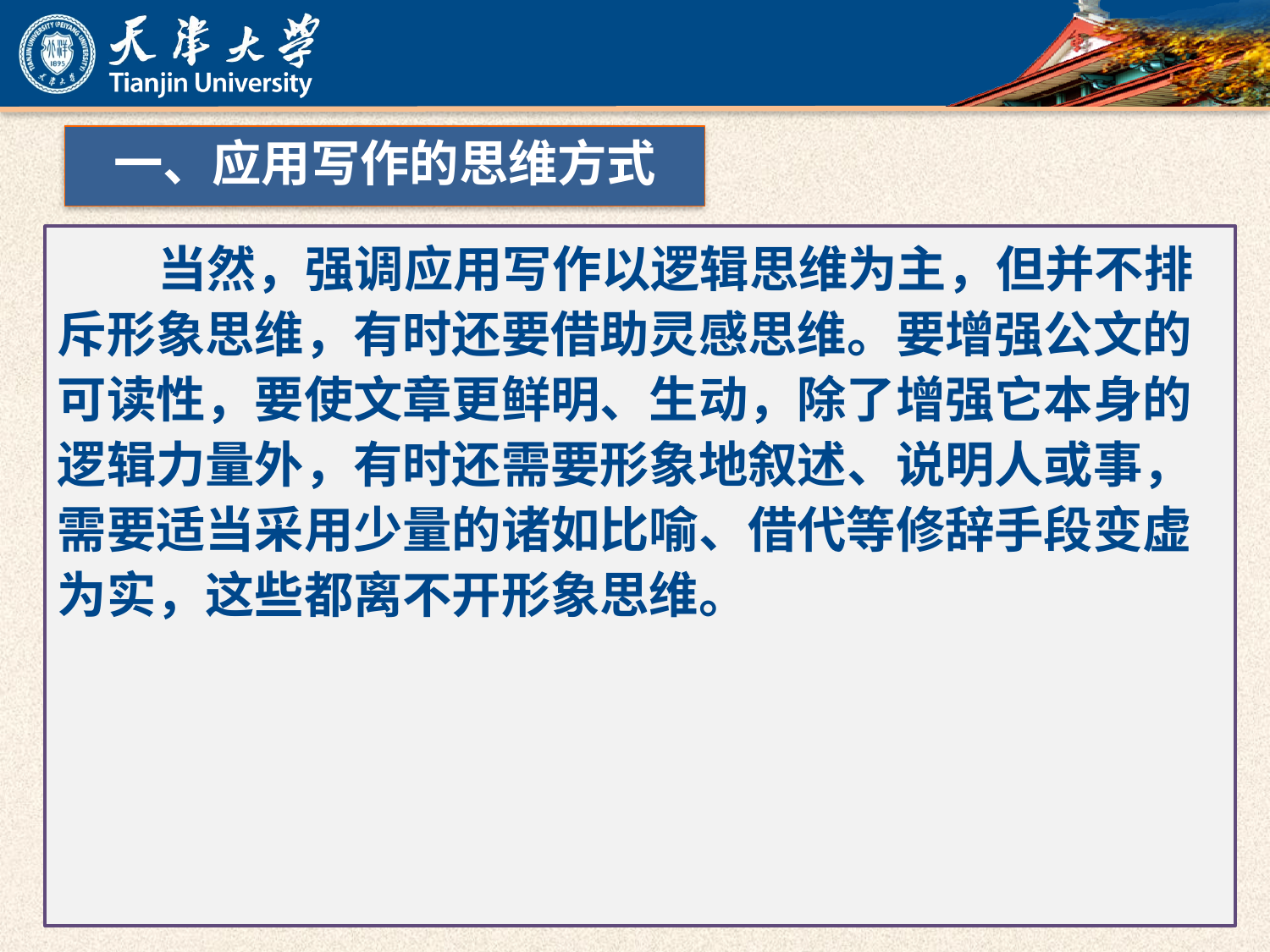

一、应用写作的思维方式
当然，强调应用写作以逻辑思维为主，但并不排斥形象思维，有时还要借助灵感思维。要增强公文的可读性，要使文章更鲜明、生动，除了增强它本身的逻辑力量外，有时还需要形象地叙述、说明人或事，需要适当采用少量的诸如比喻、借代等修辞手段变虚为实，这些都离不开形象思维。